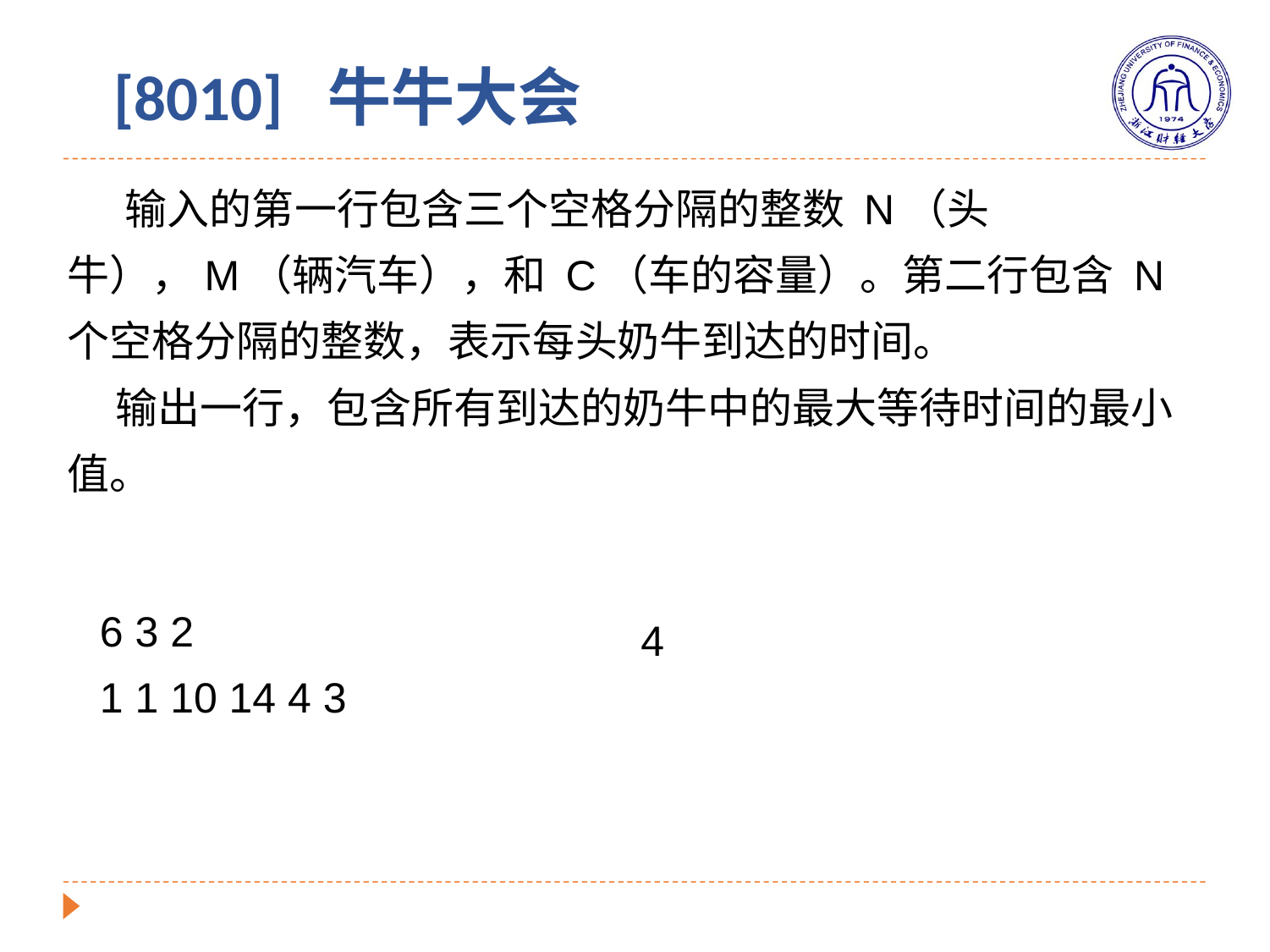

# [8010]  牛牛大会
     输入的第一行包含三个空格分隔的整数 N（头牛），M（辆汽车），和 C（车的容量）。第二行包含 N 个空格分隔的整数，表示每头奶牛到达的时间。
    输出一行，包含所有到达的奶牛中的最大等待时间的最小值。
6 3 2
1 1 10 14 4 3
4
41